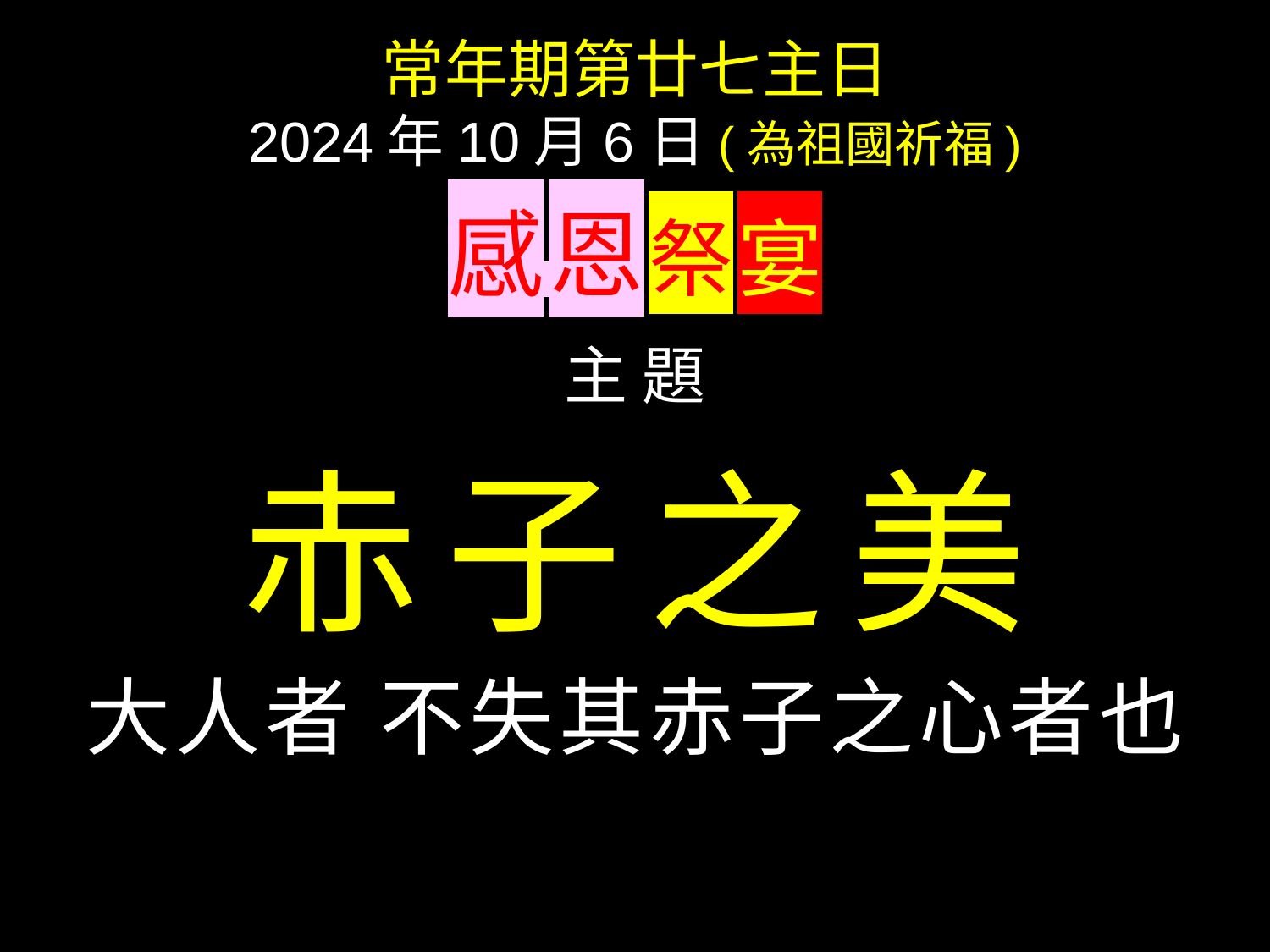

常年期第廿七主日
2024年10月6日(為祖國祈福)
感 恩 祭 宴

主 題

赤子之美
大人者 不失其赤子之心者也